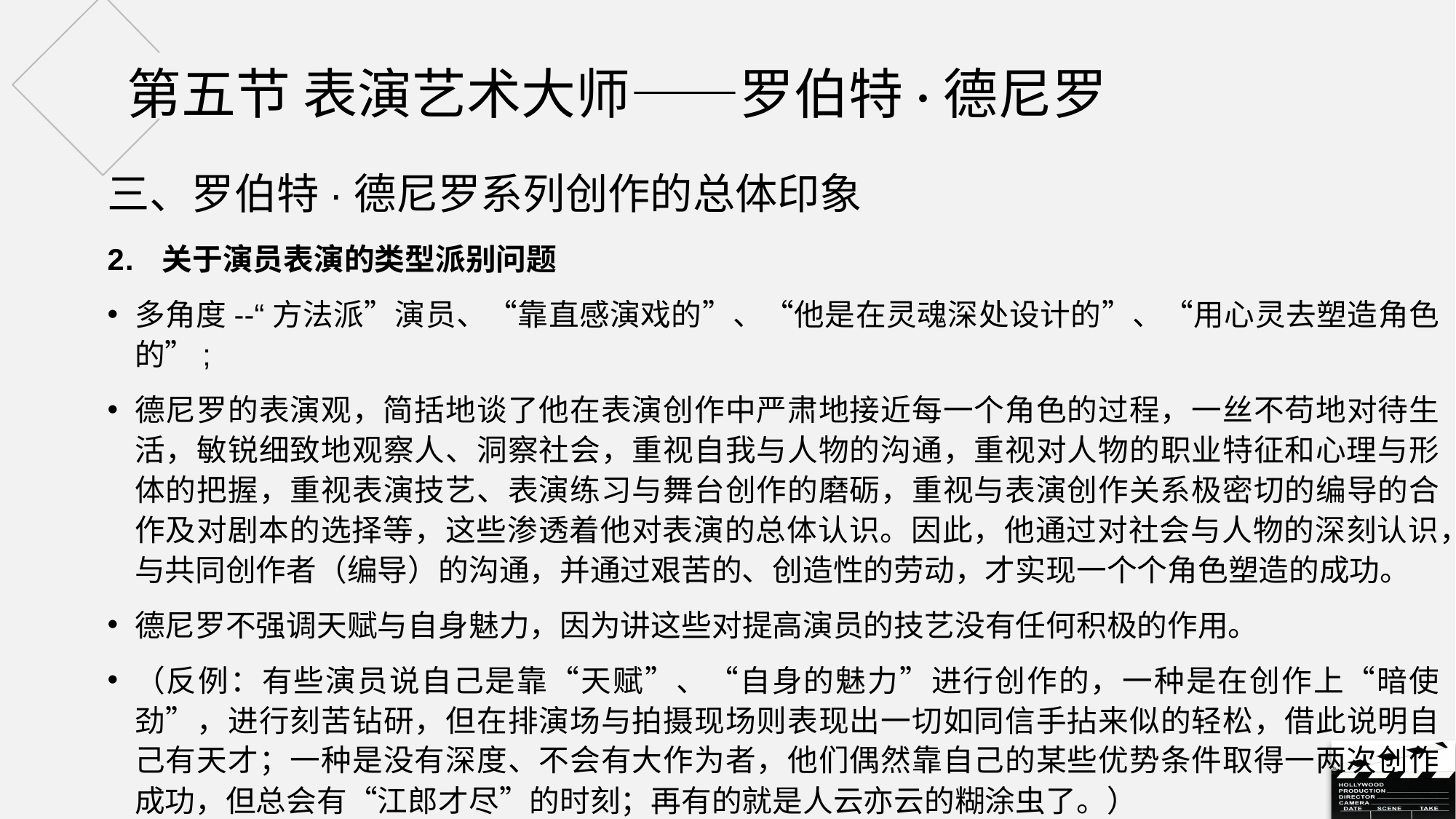

# 第五节 表演艺术大师——罗伯特·德尼罗
三、罗伯特·德尼罗系列创作的总体印象
关于演员表演的类型派别问题
多角度--“方法派”演员、“靠直感演戏的”、“他是在灵魂深处设计的”、“用心灵去塑造角色的”;
德尼罗的表演观，简括地谈了他在表演创作中严肃地接近每一个角色的过程，一丝不苟地对待生活，敏锐细致地观察人、洞察社会，重视自我与人物的沟通，重视对人物的职业特征和心理与形体的把握，重视表演技艺、表演练习与舞台创作的磨砺，重视与表演创作关系极密切的编导的合作及对剧本的选择等，这些渗透着他对表演的总体认识。因此，他通过对社会与人物的深刻认识，与共同创作者（编导）的沟通，并通过艰苦的、创造性的劳动，才实现一个个角色塑造的成功。
德尼罗不强调天赋与自身魅力，因为讲这些对提高演员的技艺没有任何积极的作用。
（反例：有些演员说自己是靠“天赋”、“自身的魅力”进行创作的，一种是在创作上“暗使劲”，进行刻苦钻研，但在排演场与拍摄现场则表现出一切如同信手拈来似的轻松，借此说明自己有天才；一种是没有深度、不会有大作为者，他们偶然靠自己的某些优势条件取得一两次创作成功，但总会有“江郎才尽”的时刻；再有的就是人云亦云的糊涂虫了。）